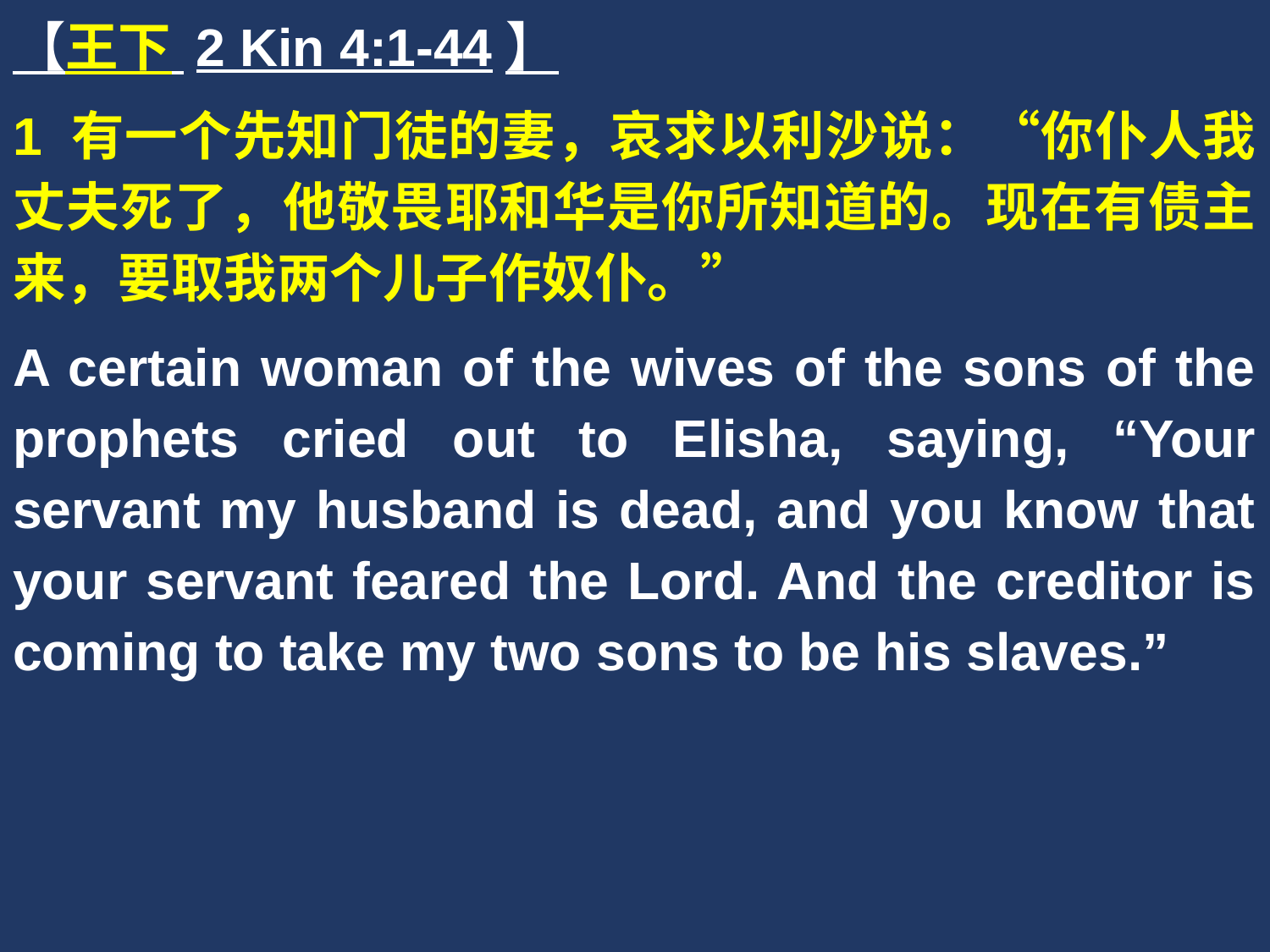

【王下 2 Kin 4:1-44】
1 有一个先知门徒的妻，哀求以利沙说：“你仆人我丈夫死了，他敬畏耶和华是你所知道的。现在有债主来，要取我两个儿子作奴仆。”
A certain woman of the wives of the sons of the prophets cried out to Elisha, saying, “Your servant my husband is dead, and you know that your servant feared the Lord. And the creditor is coming to take my two sons to be his slaves.”